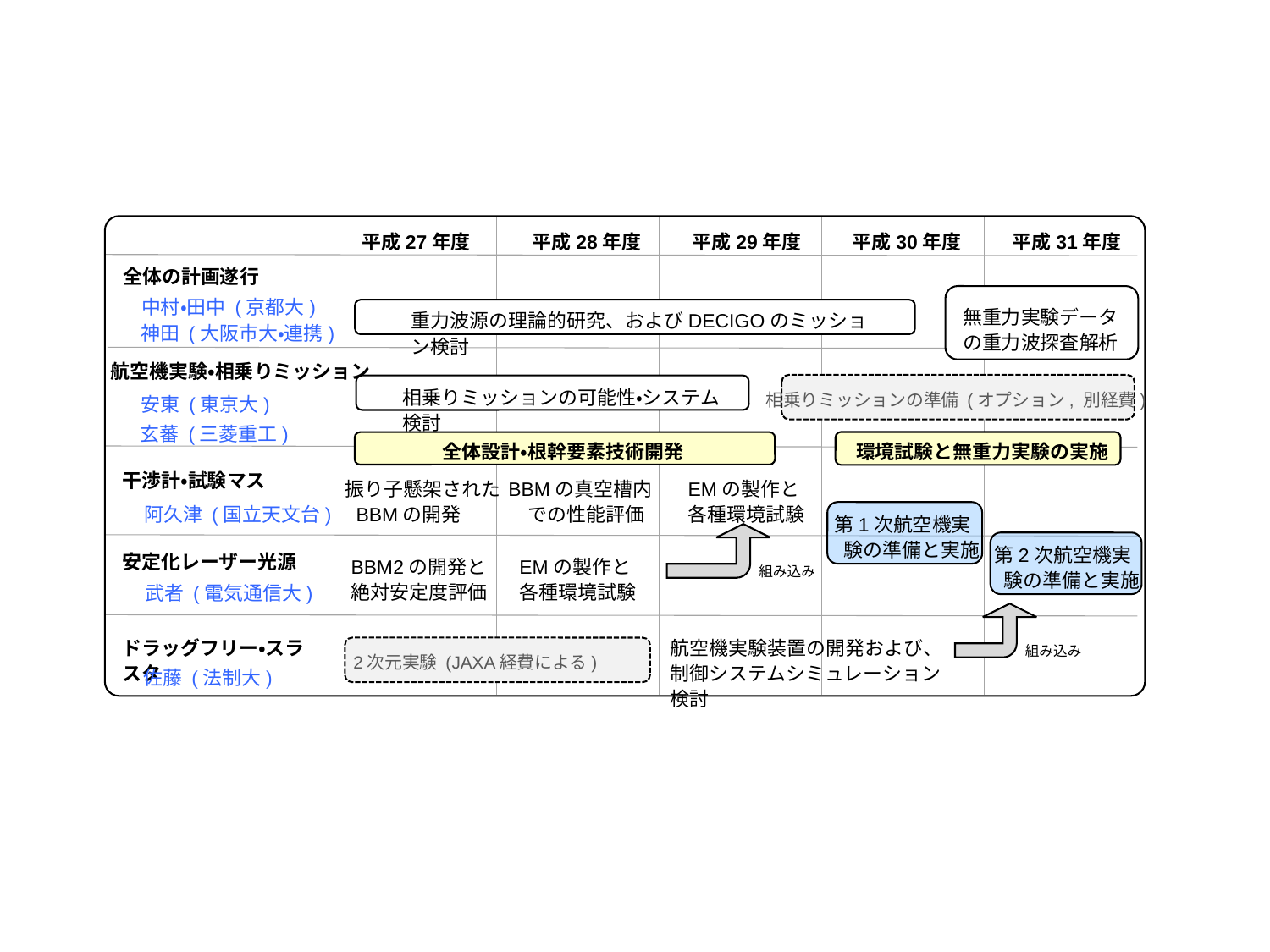

平成27年度
平成28年度
平成29年度
平成30年度
平成31年度
全体の計画遂行
中村・田中 (京都大)

無重力実験データ
の重力波探査解析

重力波源の理論的研究、およびDECIGOのミッション検討
神田 (大阪市大・連携)
航空機実験・相乗りミッション

相乗りミッションの可能性・システム検討
相乗りミッションの準備 (オプション, 別経費)
安東 (東京大)
玄蕃 (三菱重工)
全体設計・根幹要素技術開発
環境試験と無重力実験の実施

干渉計・試験マス
振り子懸架された
  BBMの開発
BBMの真空槽内
　での性能評価
EMの製作と
各種環境試験
阿久津 (国立天文台)

第1次航空機実
 験の準備と実施

第2次航空機実
 験の準備と実施
安定化レーザー光源
BBM2の開発と
絶対安定度評価
EMの製作と
各種環境試験
組み込み
武者 (電気通信大)

ドラッグフリー・スラスタ
航空機実験装置の開発および、
制御システムシミュレーション検討
組み込み

2次元実験 (JAXA経費による)
佐藤 (法制大)